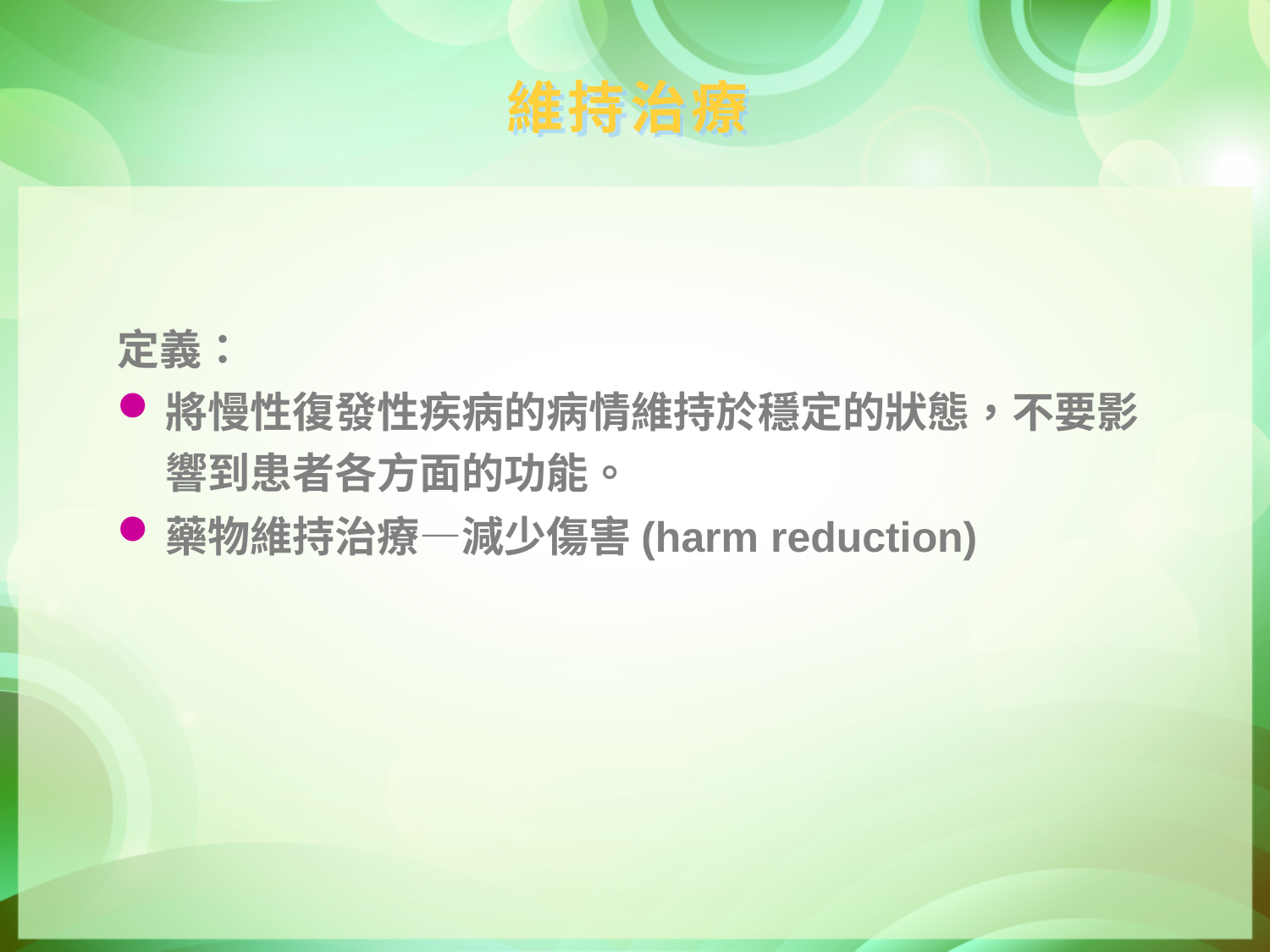

維持治療
定義：
將慢性復發性疾病的病情維持於穩定的狀態，不要影響到患者各方面的功能。
藥物維持治療—減少傷害(harm reduction)